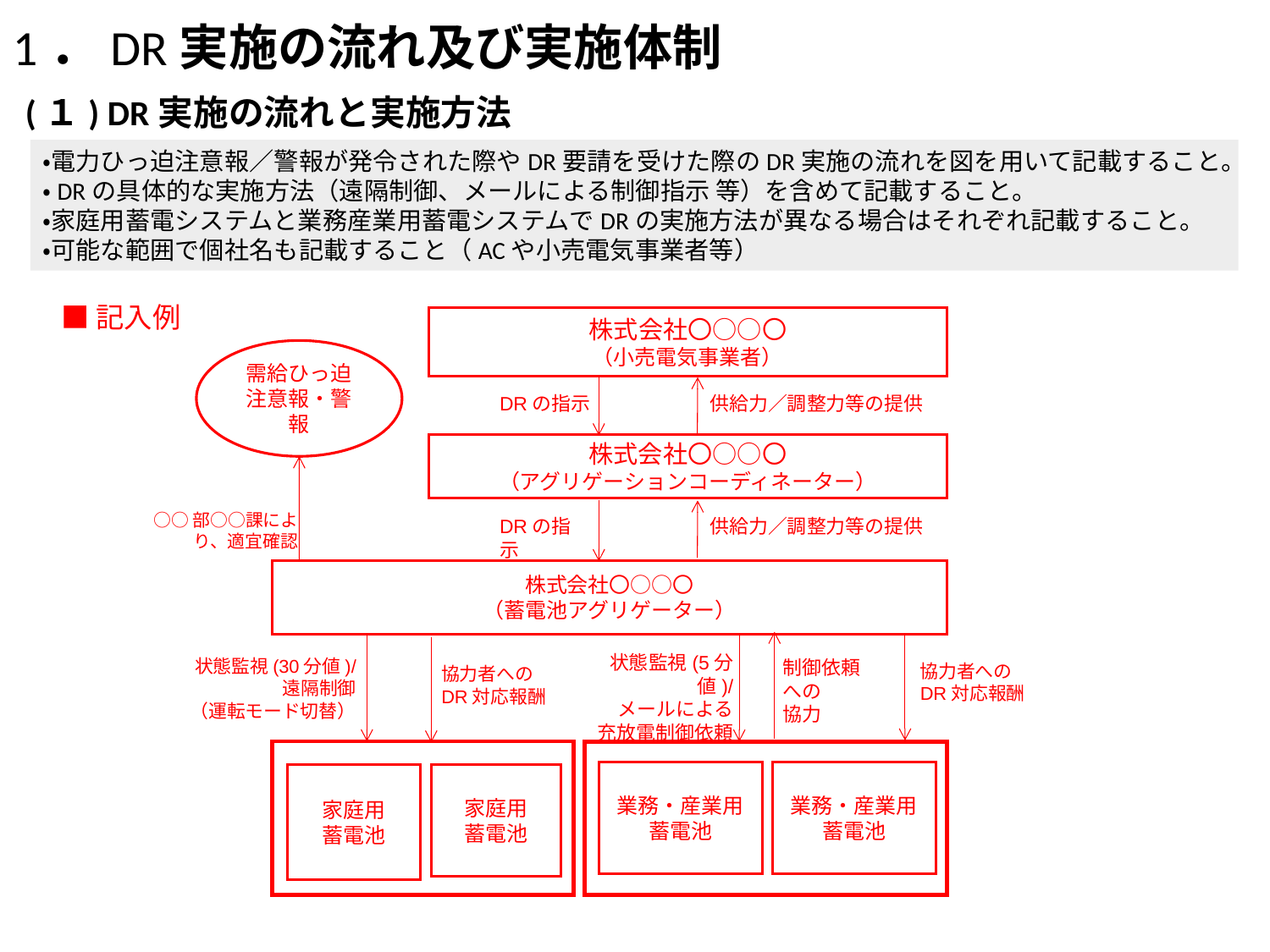

1．DR実施の流れ及び実施体制
(１) DR実施の流れと実施方法
・電力ひっ迫注意報／警報が発令された際やDR要請を受けた際のDR実施の流れを図を用いて記載すること。
・DRの具体的な実施方法（遠隔制御、メールによる制御指示 等）を含めて記載すること。
・家庭用蓄電システムと業務産業用蓄電システムでDRの実施方法が異なる場合はそれぞれ記載すること。
・可能な範囲で個社名も記載すること（ACや小売電気事業者等）
■記入例
株式会社〇○○〇
（小売電気事業者）
需給ひっ迫
注意報・警報
DRの指示
供給力／調整力等の提供
株式会社〇○○〇
（アグリゲーションコーディネーター）
○○部○○課により、適宜確認
DRの指示
供給力／調整力等の提供
株式会社〇○○〇
（蓄電池アグリゲーター）
状態監視(5分値)/
メールによる
充放電制御依頼
状態監視(30分値)/
遠隔制御
（運転モード切替）
制御依頼
への
協力
協力者へのDR対応報酬
協力者へのDR対応報酬

業務・産業用
蓄電池
業務・産業用
蓄電池
家庭用
蓄電池
家庭用
蓄電池